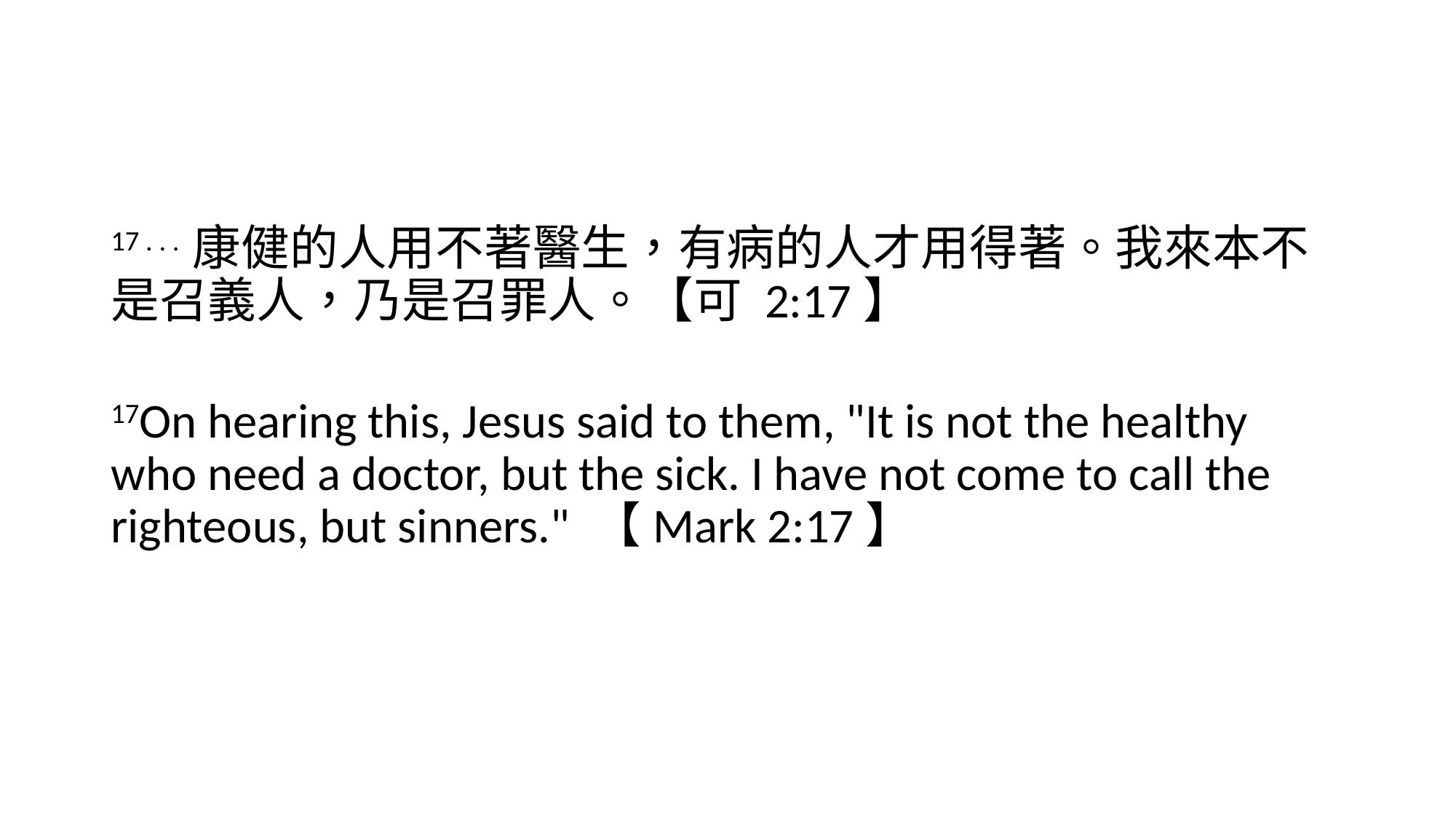

#
17 . . . 康健的人用不著醫生，有病的人才用得著。我來本不是召義人，乃是召罪人。【可 2:17】
17On hearing this, Jesus said to them, "It is not the healthy who need a doctor, but the sick. I have not come to call the righteous, but sinners." 【Mark 2:17】